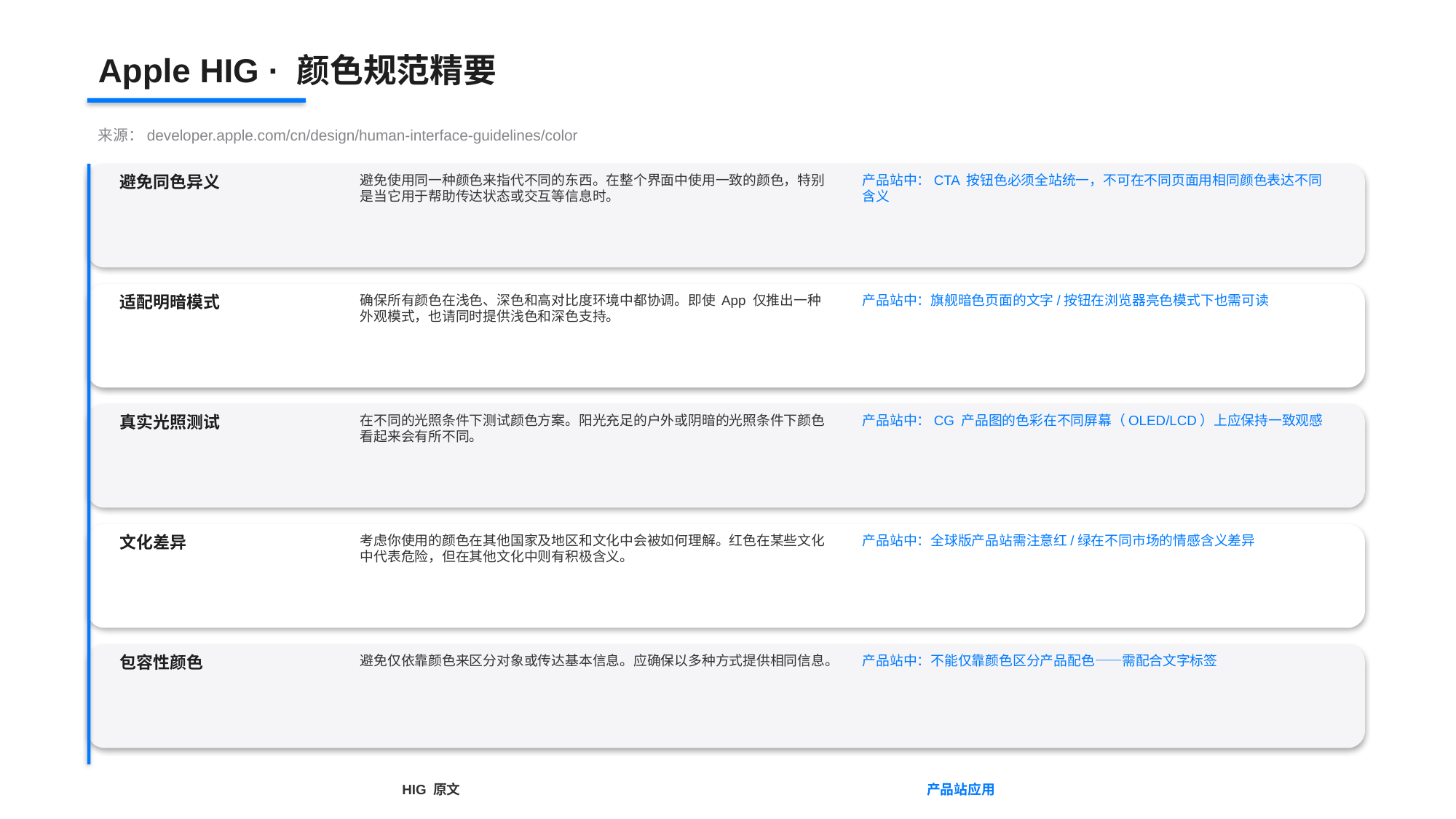

Apple HIG · 颜色规范精要

来源：developer.apple.com/cn/design/human-interface-guidelines/color

避免同色异义
避免使用同一种颜色来指代不同的东西。在整个界面中使用一致的颜色，特别是当它用于帮助传达状态或交互等信息时。
产品站中：CTA 按钮色必须全站统一，不可在不同页面用相同颜色表达不同含义

适配明暗模式
确保所有颜色在浅色、深色和高对比度环境中都协调。即使 App 仅推出一种外观模式，也请同时提供浅色和深色支持。
产品站中：旗舰暗色页面的文字/按钮在浏览器亮色模式下也需可读

真实光照测试
在不同的光照条件下测试颜色方案。阳光充足的户外或阴暗的光照条件下颜色看起来会有所不同。
产品站中：CG 产品图的色彩在不同屏幕（OLED/LCD）上应保持一致观感

文化差异
考虑你使用的颜色在其他国家及地区和文化中会被如何理解。红色在某些文化中代表危险，但在其他文化中则有积极含义。
产品站中：全球版产品站需注意红/绿在不同市场的情感含义差异

包容性颜色
避免仅依靠颜色来区分对象或传达基本信息。应确保以多种方式提供相同信息。
产品站中：不能仅靠颜色区分产品配色——需配合文字标签
HIG 原文
产品站应用